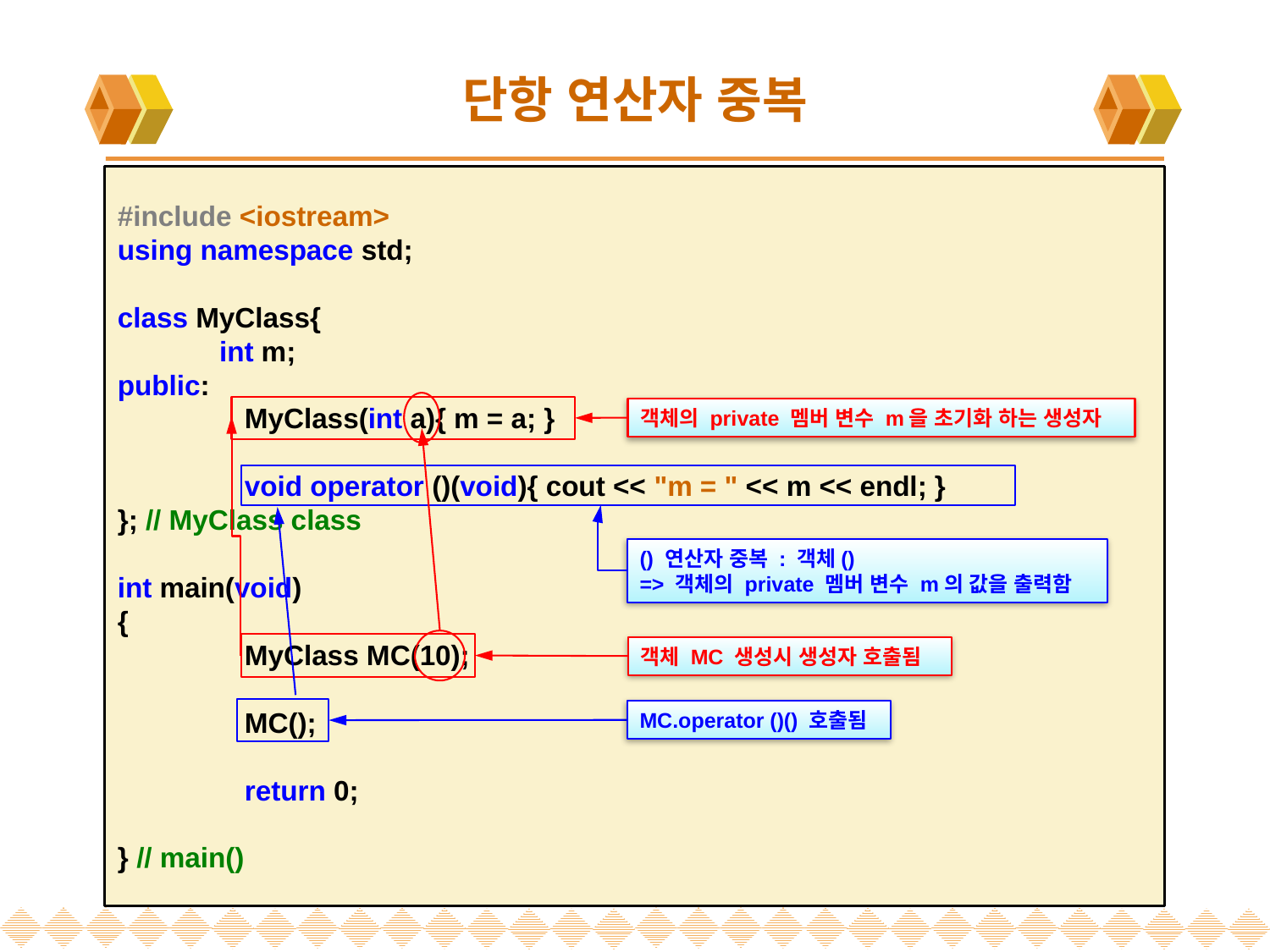

# 단항 연산자 중복
#include <iostream>
using namespace std;

class MyClass{
             int m;
public:
	MyClass(int a){ m = a; }

	void operator ()(void){ cout << "m = " << m << endl; }
}; // MyClass class

int main(void)
{
	MyClass MC(10);

	MC();

	return 0;

} // main()

객체의 private 멤버 변수 m을 초기화 하는 생성자

() 연산자 중복 : 객체()
=> 객체의 private 멤버 변수 m의 값을 출력함

객체 MC 생성시 생성자 호출됨

MC.operator ()() 호출됨